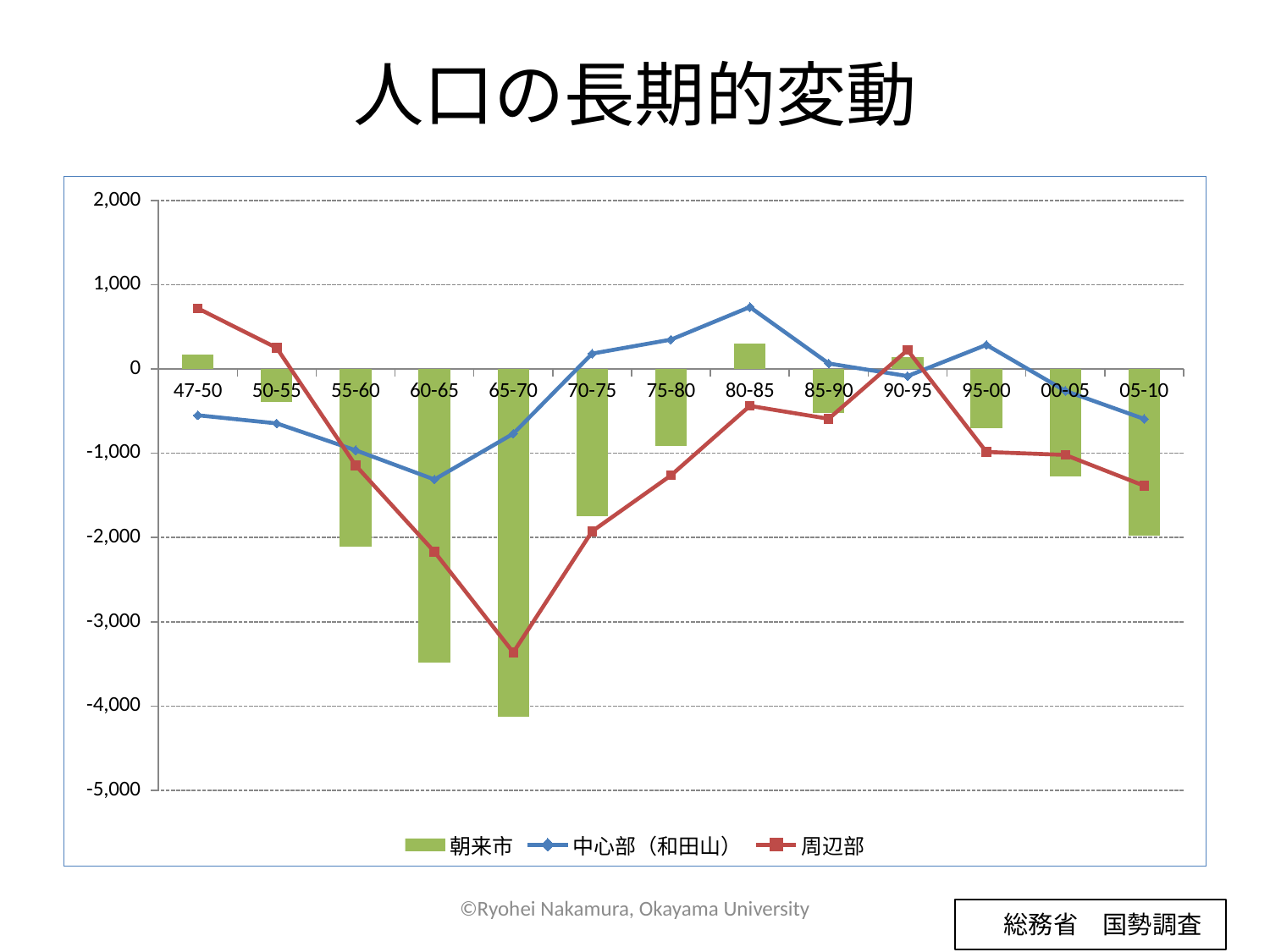

# 人口の長期的変動

### Chart

| Category | 朝来市 | 中心部（和田山） | 周辺部 |
|---|---|---|---|
| 47-50 | 171.0 | -549.0 | 720.0 |
| 50-55 | -394.0 | -645.0 | 251.0 |
| 55-60 | -2107.0 | -964.0 | -1143.0 |
| 60-65 | -3481.0 | -1311.0 | -2170.0 |
| 65-70 | -4131.0 | -767.0 | -3364.0 |
| 70-75 | -1743.0 | 183.0 | -1926.0 |
| 75-80 | -913.0 | 349.0 | -1262.0 |
| 80-85 | 299.0 | 736.0 | -437.0 |
| 85-90 | -524.0 | 66.0 | -590.0 |
| 90-95 | 141.0 | -84.0 | 225.0 |
| 95-00 | -697.0 | 287.0 | -984.0 |
| 00-05 | -1278.0 | -259.0 | -1019.0 |
| 05-10 | -1977.0 | -592.0 | -1385.0 |
©Ryohei Nakamura, Okayama University
　総務省　国勢調査